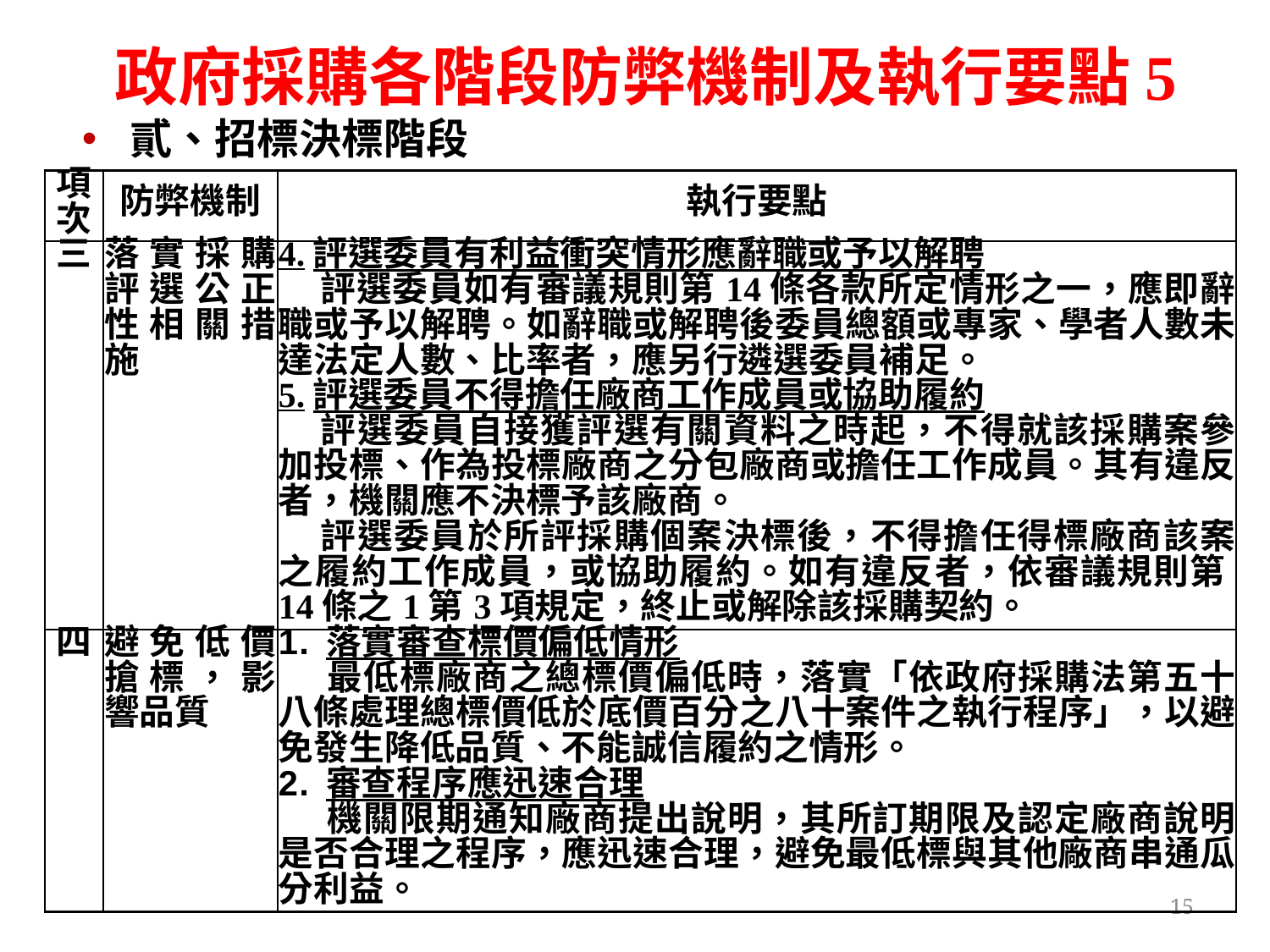

政府採購各階段防弊機制及執行要點5
貳、招標決標階段
| 項次 | 防弊機制 | 執行要點 |
| --- | --- | --- |
| 三 | 落實採購評選公正性相關措施 | 4.評選委員有利益衝突情形應辭職或予以解聘 評選委員如有審議規則第14條各款所定情形之一，應即辭職或予以解聘。如辭職或解聘後委員總額或專家、學者人數未達法定人數、比率者，應另行遴選委員補足。 5.評選委員不得擔任廠商工作成員或協助履約 評選委員自接獲評選有關資料之時起，不得就該採購案參加投標、作為投標廠商之分包廠商或擔任工作成員。其有違反者，機關應不決標予該廠商。 評選委員於所評採購個案決標後，不得擔任得標廠商該案之履約工作成員，或協助履約。如有違反者，依審議規則第14條之1第3項規定，終止或解除該採購契約。 |
| 四 | 避免低價搶標，影響品質 | 落實審查標價偏低情形 最低標廠商之總標價偏低時，落實「依政府採購法第五十八條處理總標價低於底價百分之八十案件之執行程序」，以避免發生降低品質、不能誠信履約之情形。 審查程序應迅速合理 機關限期通知廠商提出說明，其所訂期限及認定廠商說明是否合理之程序，應迅速合理，避免最低標與其他廠商串通瓜分利益。 |
15